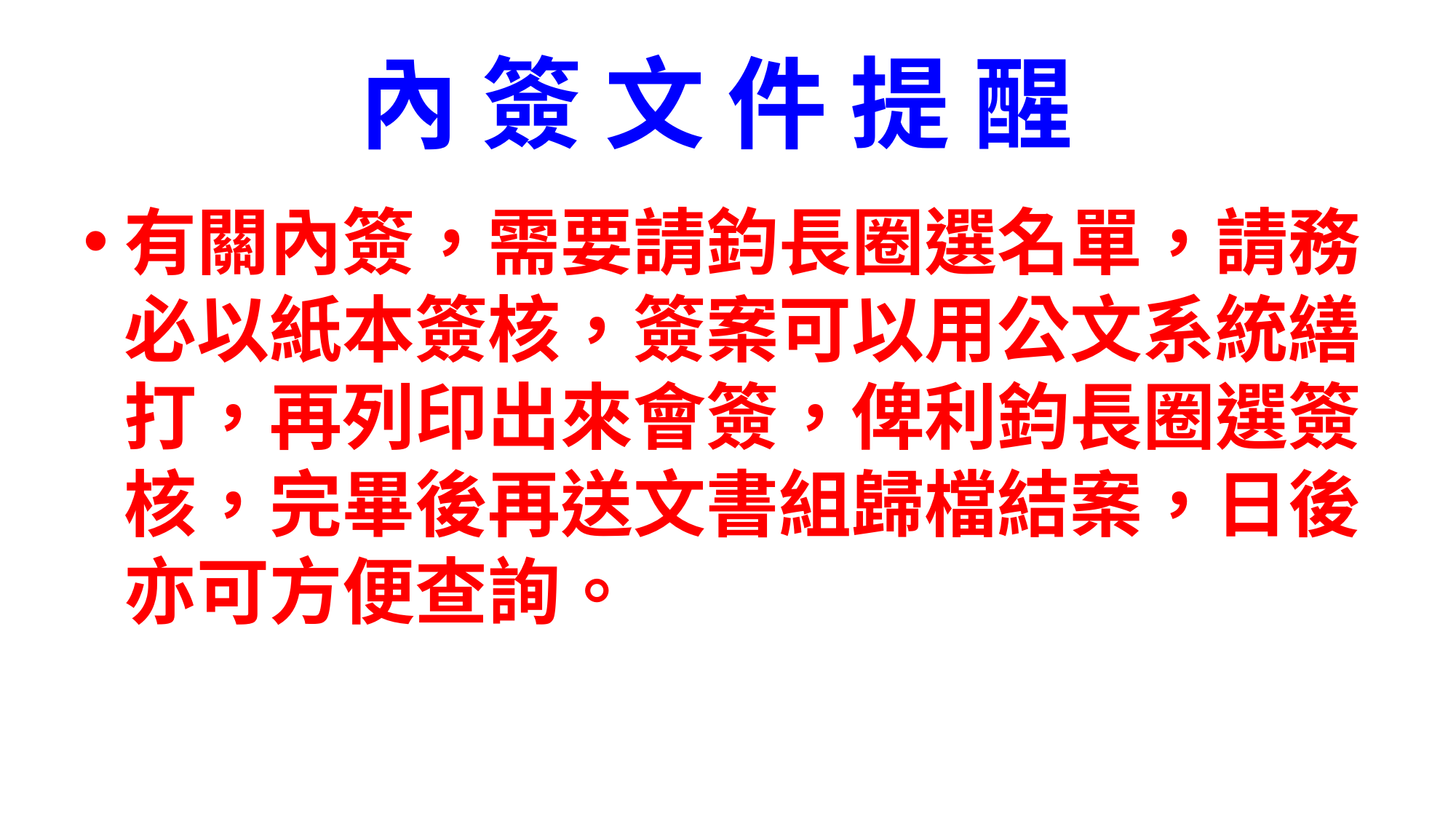

# 內 簽 文 件 提 醒
有關內簽，需要請鈞長圈選名單，請務必以紙本簽核，簽案可以用公文系統繕打，再列印出來會簽，俾利鈞長圈選簽核，完畢後再送文書組歸檔結案，日後亦可方便查詢。